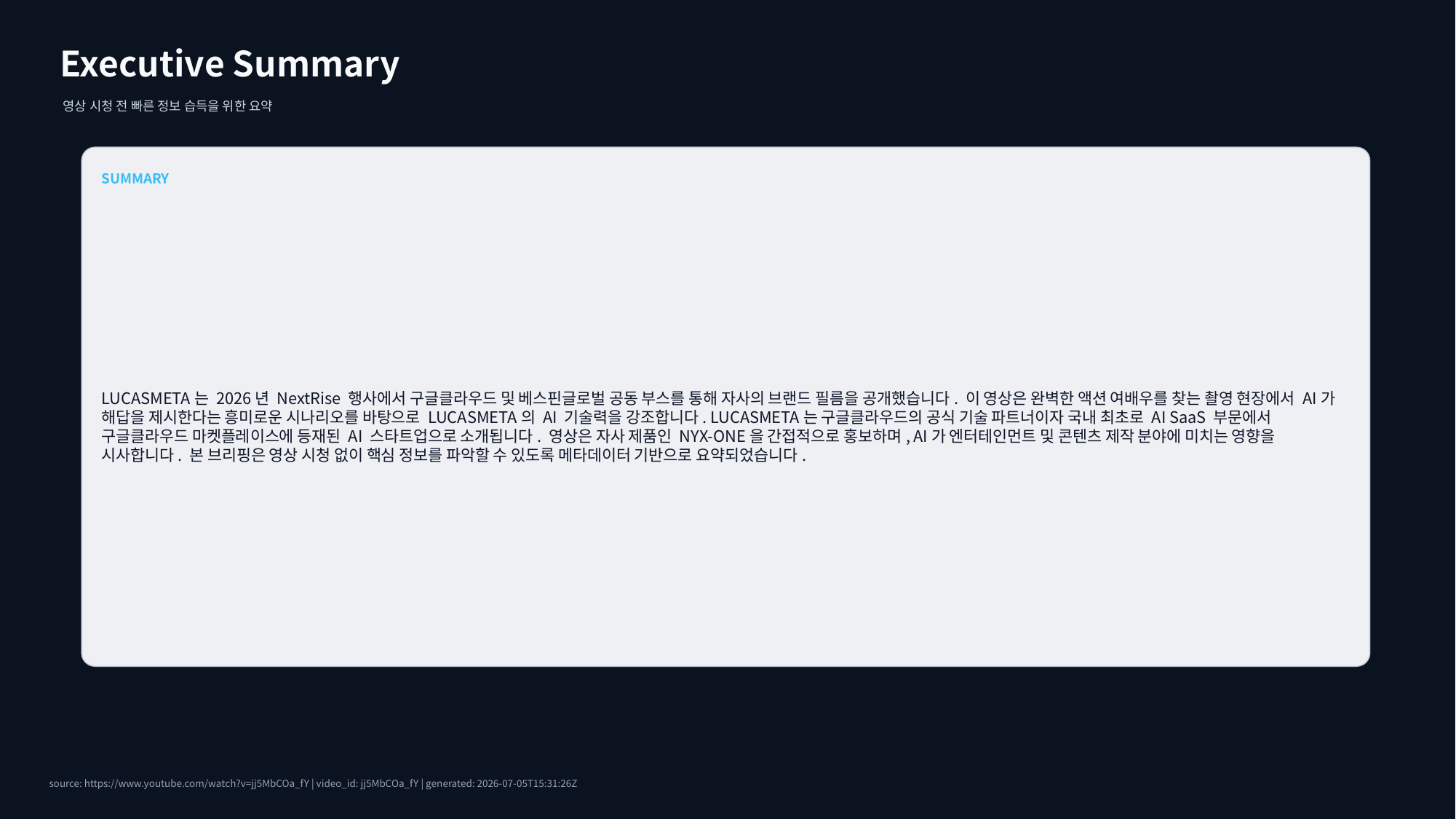

Executive Summary
영상 시청 전 빠른 정보 습득을 위한 요약

SUMMARY
LUCASMETA는 2026년 NextRise 행사에서 구글클라우드 및 베스핀글로벌 공동 부스를 통해 자사의 브랜드 필름을 공개했습니다. 이 영상은 완벽한 액션 여배우를 찾는 촬영 현장에서 AI가 해답을 제시한다는 흥미로운 시나리오를 바탕으로 LUCASMETA의 AI 기술력을 강조합니다. LUCASMETA는 구글클라우드의 공식 기술 파트너이자 국내 최초로 AI SaaS 부문에서 구글클라우드 마켓플레이스에 등재된 AI 스타트업으로 소개됩니다. 영상은 자사 제품인 NYX-ONE을 간접적으로 홍보하며, AI가 엔터테인먼트 및 콘텐츠 제작 분야에 미치는 영향을 시사합니다. 본 브리핑은 영상 시청 없이 핵심 정보를 파악할 수 있도록 메타데이터 기반으로 요약되었습니다.
source: https://www.youtube.com/watch?v=jj5MbCOa_fY | video_id: jj5MbCOa_fY | generated: 2026-07-05T15:31:26Z